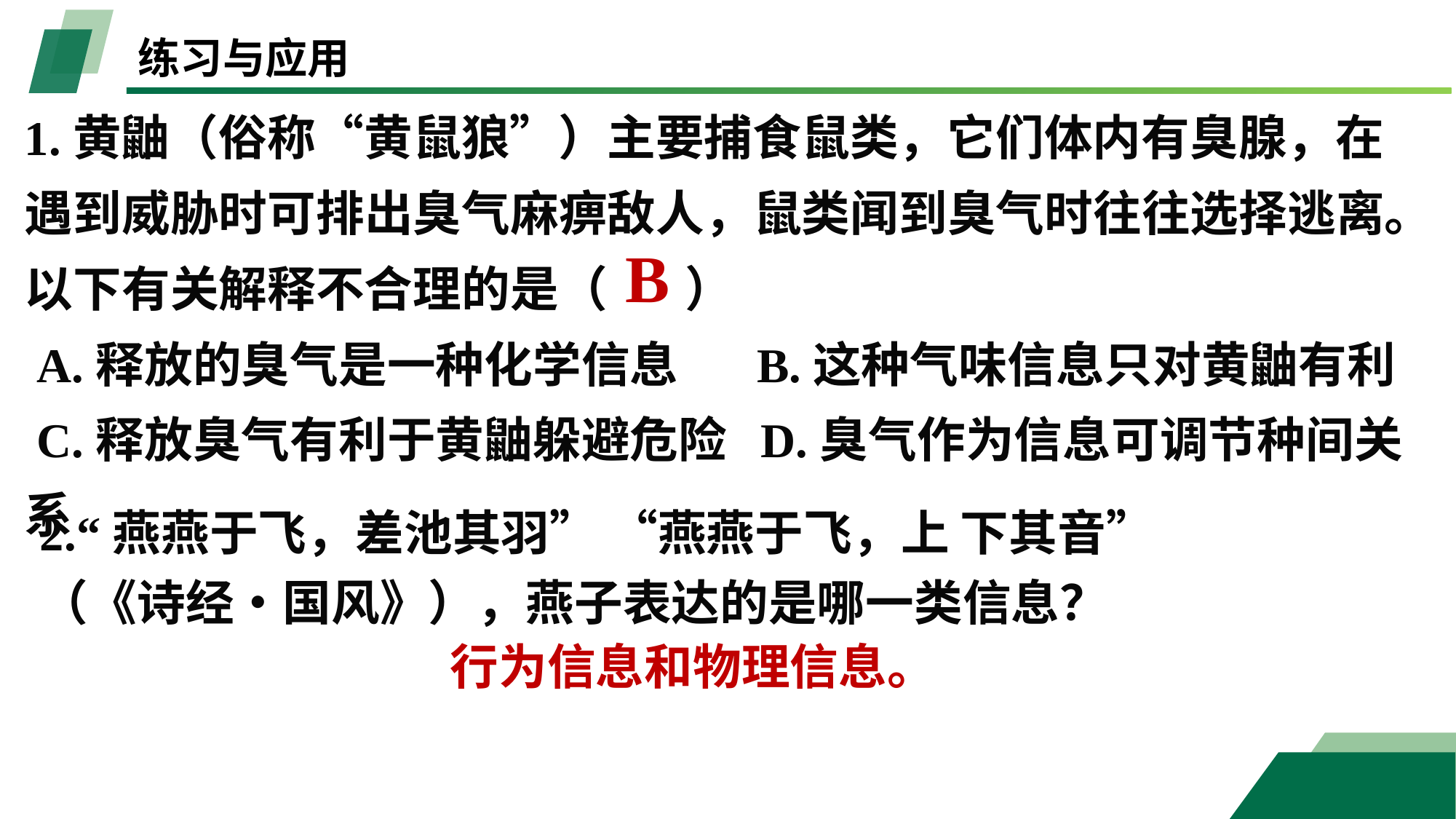

练习与应用
1.黄鼬（俗称“黄鼠狼”）主要捕食鼠类，它们体内有臭腺，在遇到威胁时可排出臭气麻痹敌人，鼠类闻到臭气时往往选择逃离。以下有关解释不合理的是（       ）
 A.释放的臭气是一种化学信息      B.这种气味信息只对黄鼬有利
 C.释放臭气有利于黄鼬躲避危险  D.臭气作为信息可调节种间关系
B
2.“燕燕于飞，差池其羽” “燕燕于飞，上 下其音”
（《诗经•国风》），燕子表达的是哪一类信息？
行为信息和物理信息。